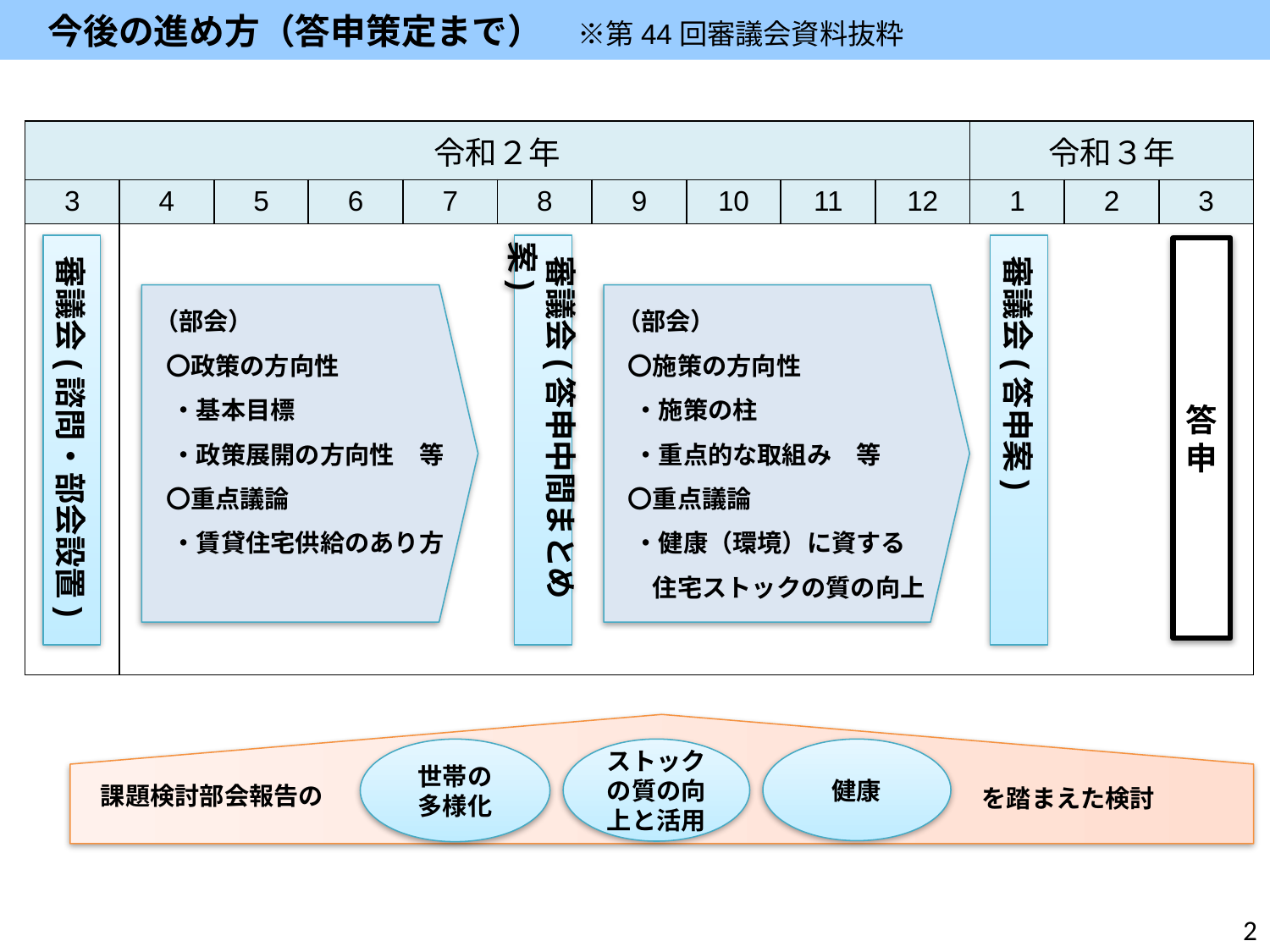

今後の進め方（答申策定まで）　※第44回審議会資料抜粋
| 令和２年 |  |  |  |  |  |  |  |  |  | 令和３年 |  |  |
| --- | --- | --- | --- | --- | --- | --- | --- | --- | --- | --- | --- | --- |
| 3 | 4 | 5 | 6 | 7 | 8 | 9 | 10 | 11 | 12 | 1 | 2 | 3 |
|  |  |  |  |  |  |  |  |  |  |  |  |  |

 審議会(答申中間まとめ案)
 審議会(諮問・部会設置)
 審議会(答申案)
答申
（部会）
 〇政策の方向性
  ・基本目標
  ・政策展開の方向性　等
 〇重点議論
  ・賃貸住宅供給のあり方
（部会）
 〇施策の方向性
  ・施策の柱
  ・重点的な取組み　等
 〇重点議論
  ・健康（環境）に資する
　  住宅ストックの質の向上
世帯の
多様化
ストックの質の向上と活用
健康
課題検討部会報告の
を踏まえた検討
2